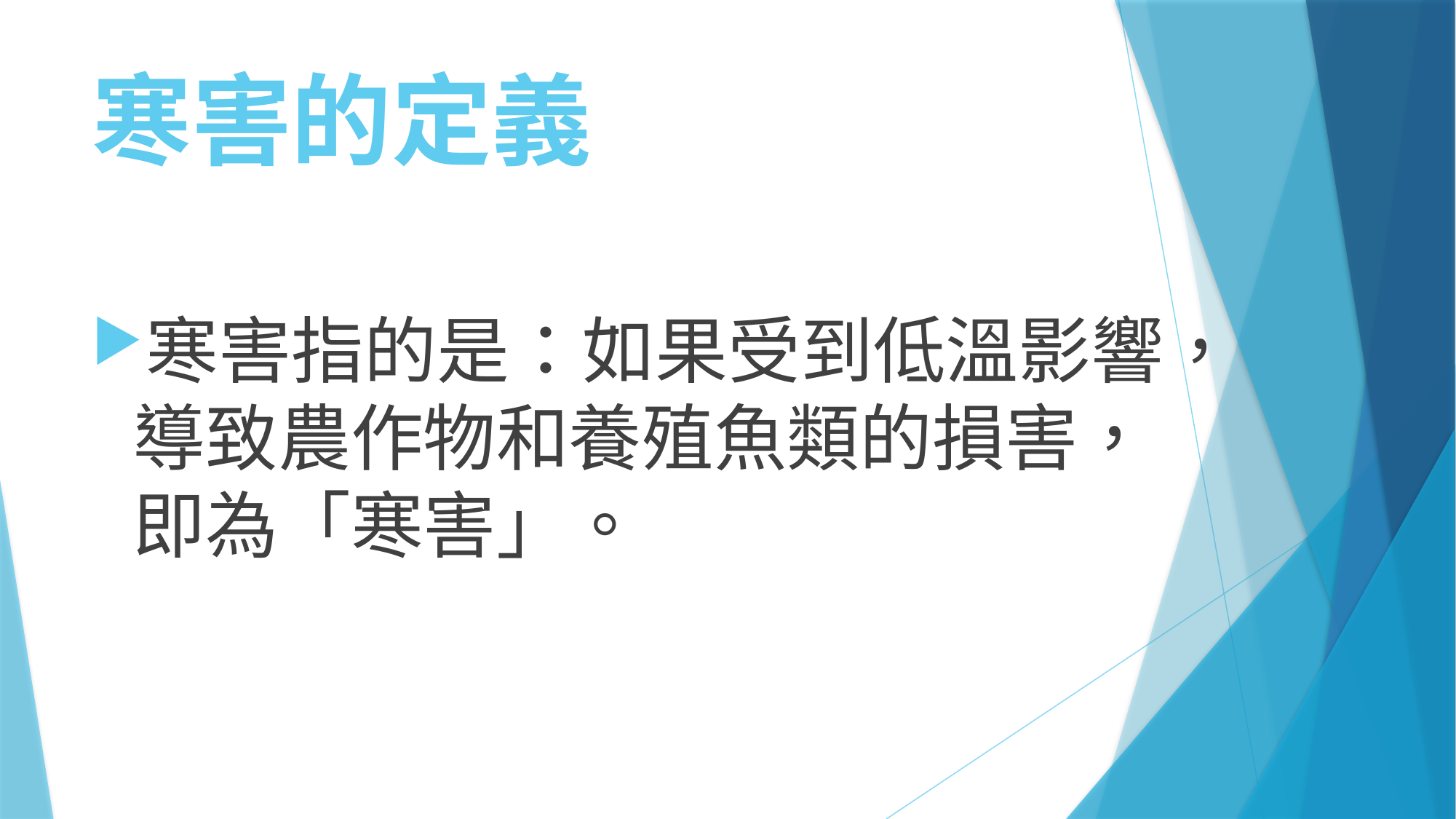

# 寒害的定義
寒害指的是：如果受到低溫影響，導致農作物和養殖魚類的損害，即為「寒害」。